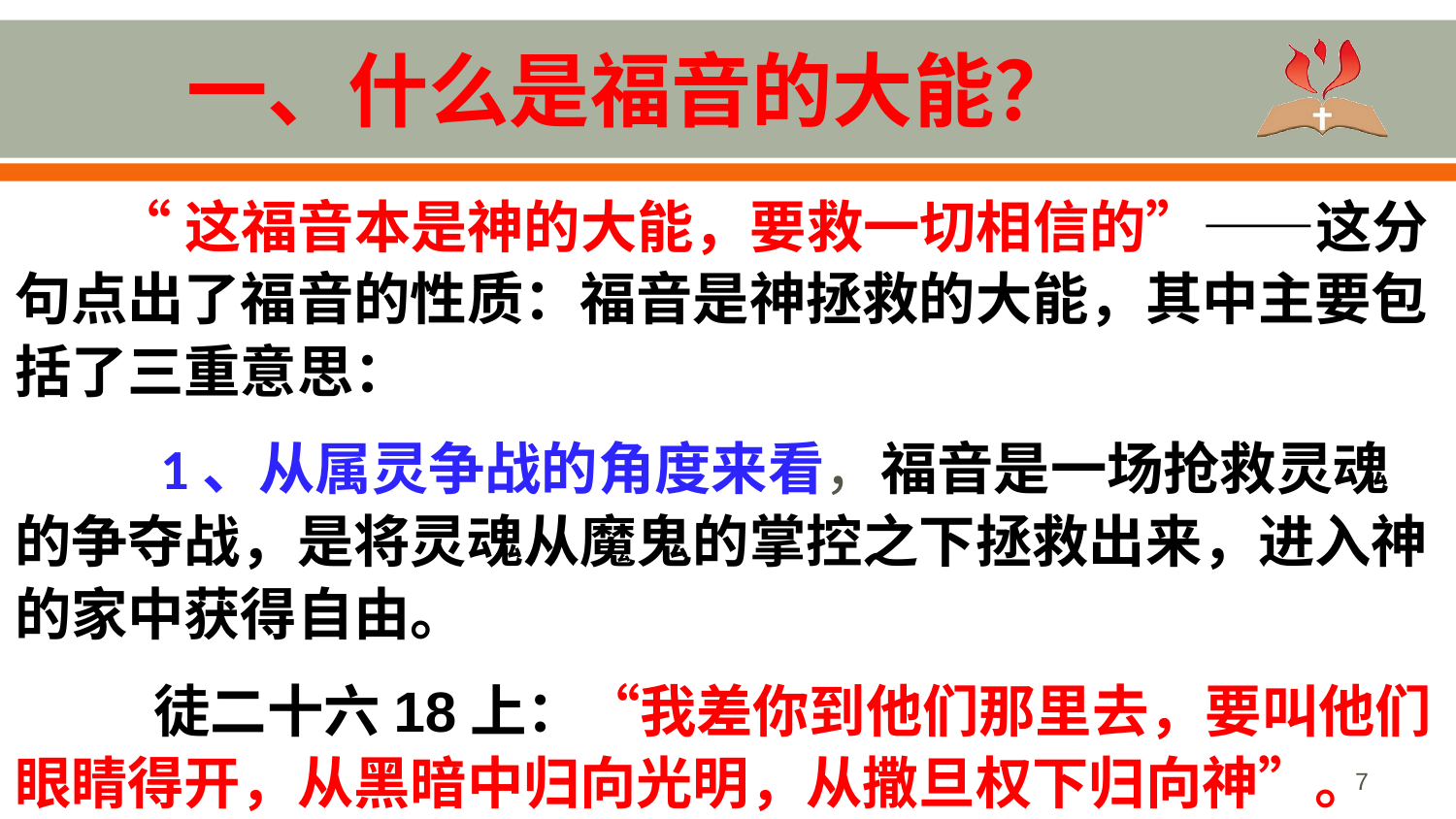

# 一、什么是福音的大能？
“这福音本是神的大能，要救一切相信的”——这分句点出了福音的性质：福音是神拯救的大能，其中主要包括了三重意思：
	1、从属灵争战的角度来看，福音是一场抢救灵魂的争夺战，是将灵魂从魔鬼的掌控之下拯救出来，进入神的家中获得自由。
  徒二十六18上：“我差你到他们那里去，要叫他们眼睛得开，从黑暗中归向光明，从撒旦权下归向神”。

7